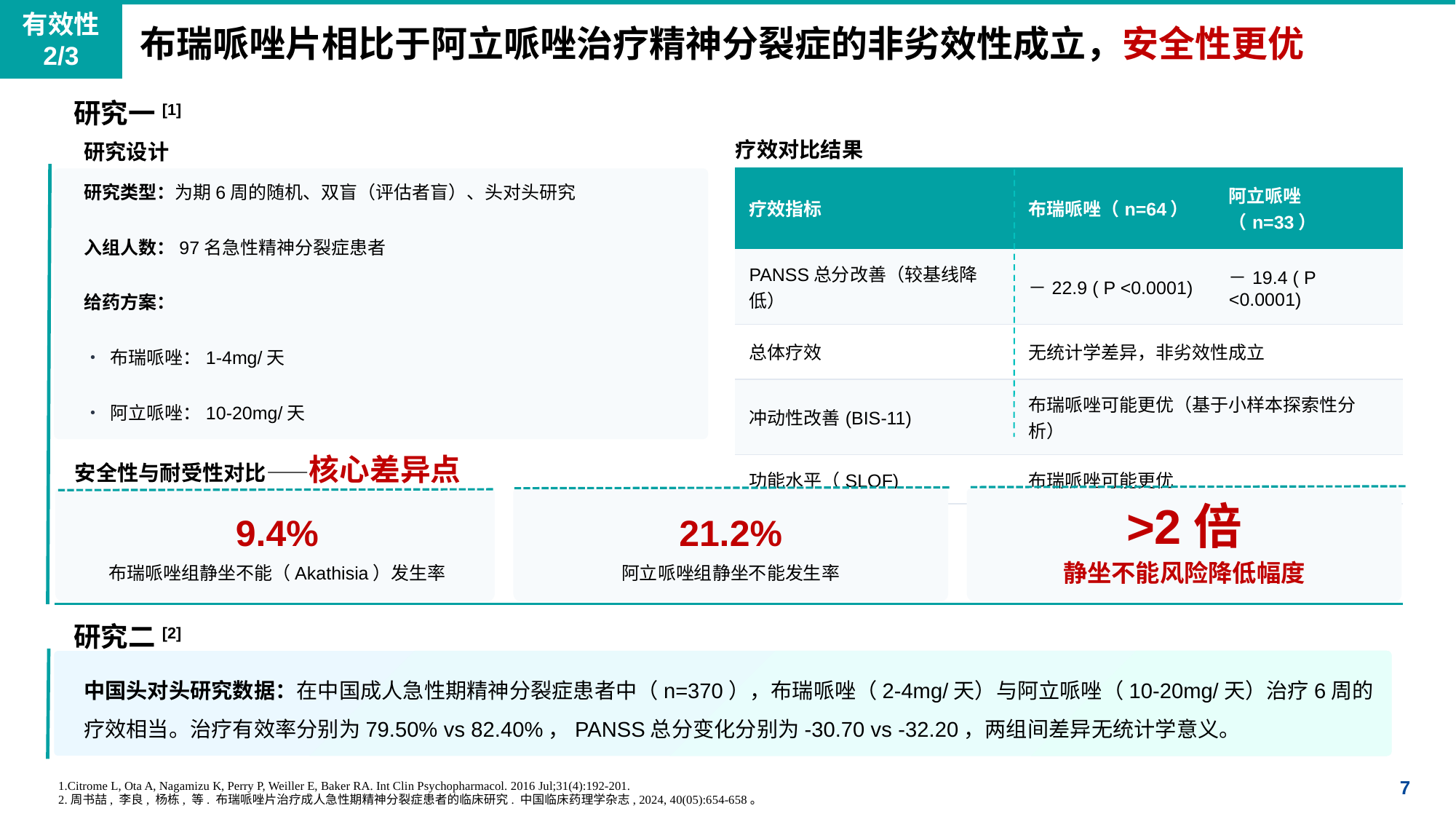

有效性
2/3
布瑞哌唑片相比于阿立哌唑治疗精神分裂症的非劣效性成立，安全性更优
研究一[1]
疗效对比结果
研究设计
| 疗效指标 | 布瑞哌唑（n=64） | 阿立哌唑（n=33） |
| --- | --- | --- |
| PANSS总分改善（较基线降低） | －22.9 ( P <0.0001) | －19.4 ( P <0.0001) |
| 总体疗效 | 无统计学差异，非劣效性成立 |  |
| 冲动性改善(BIS-11) | 布瑞哌唑可能更优（基于小样本探索性分析） |  |
| 功能水平（SLOF) | 布瑞哌唑可能更优 |  |

研究类型：为期6周的随机、双盲（评估者盲）、头对头研究
入组人数：97名急性精神分裂症患者
给药方案：
• 布瑞哌唑：1-4mg/天
• 阿立哌唑：10-20mg/天
安全性与耐受性对比——核心差异点

>2倍
9.4%
21.2%
布瑞哌唑组静坐不能（Akathisia）发生率
阿立哌唑组静坐不能发生率
静坐不能风险降低幅度
研究二[2]

中国头对头研究数据：在中国成人急性期精神分裂症患者中（n=370），布瑞哌唑（2-4mg/天）与阿立哌唑（10-20mg/天）治疗6周的疗效相当。治疗有效率分别为79.50% vs 82.40%，PANSS总分变化分别为-30.70 vs -32.20，两组间差异无统计学意义。
1.Citrome L, Ota A, Nagamizu K, Perry P, Weiller E, Baker RA. Int Clin Psychopharmacol. 2016 Jul;31(4):192-201.
2.周书喆, 李良, 杨栋, 等. 布瑞哌唑片治疗成人急性期精神分裂症患者的临床研究. 中国临床药理学杂志, 2024, 40(05):654-658。
7